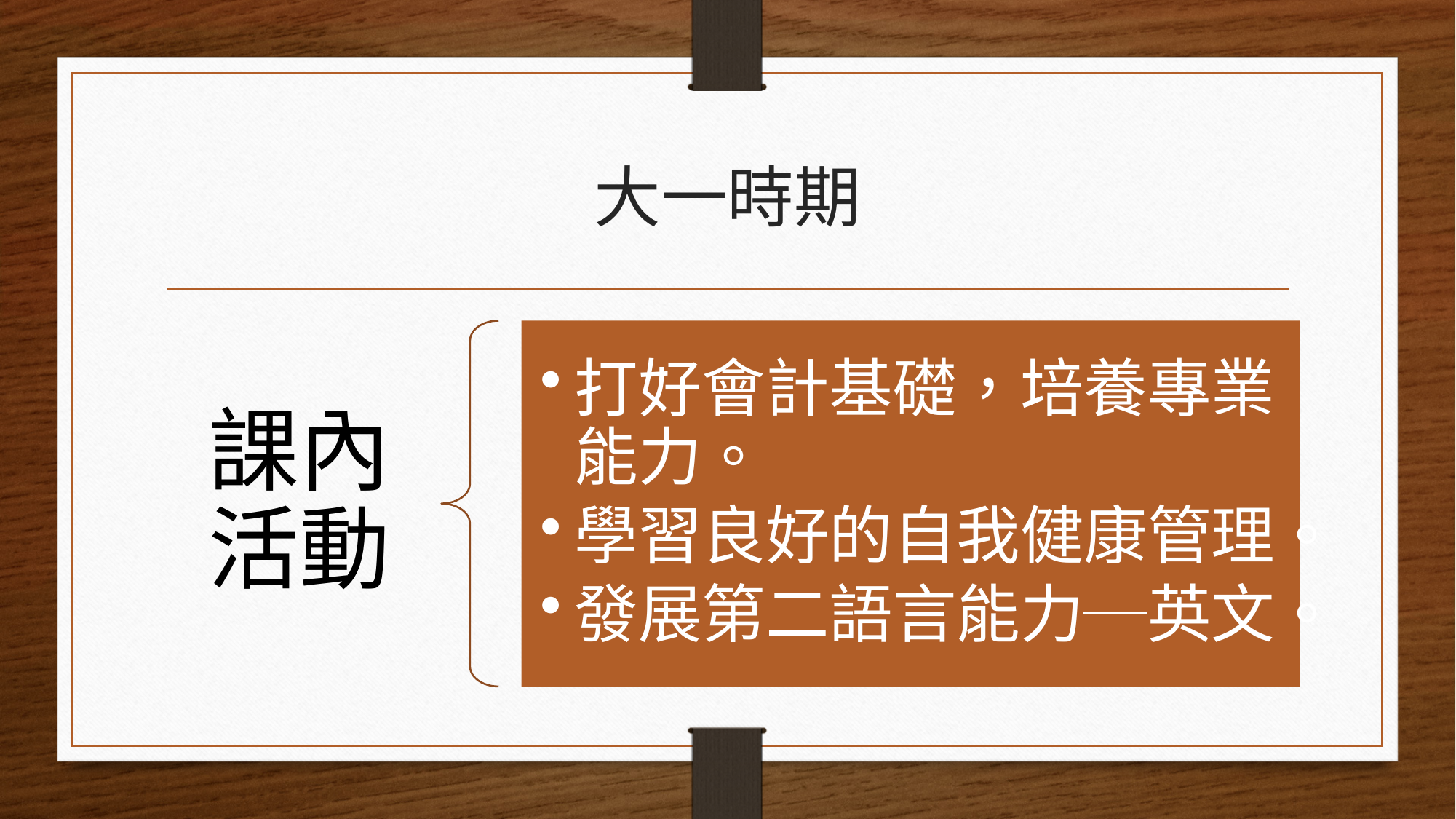

# 大一時期
課內活動
打好會計基礎，培養專業能力。
學習良好的自我健康管理。
發展第二語言能力─英文。